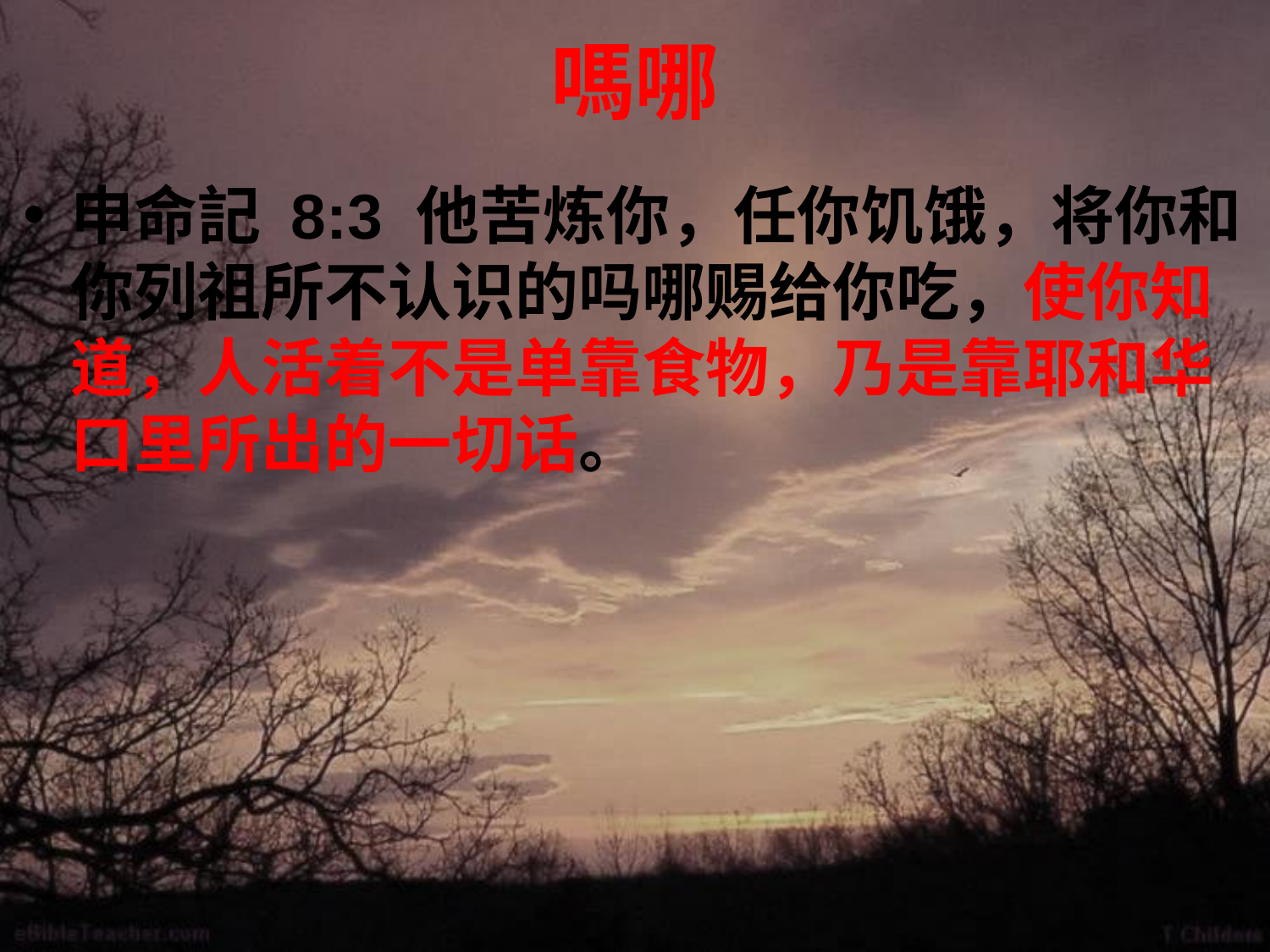

# 嗎哪
申命記 8:3 他苦炼你，任你饥饿，将你和你列祖所不认识的吗哪赐给你吃，使你知道，人活着不是单靠食物，乃是靠耶和华口里所出的一切话。